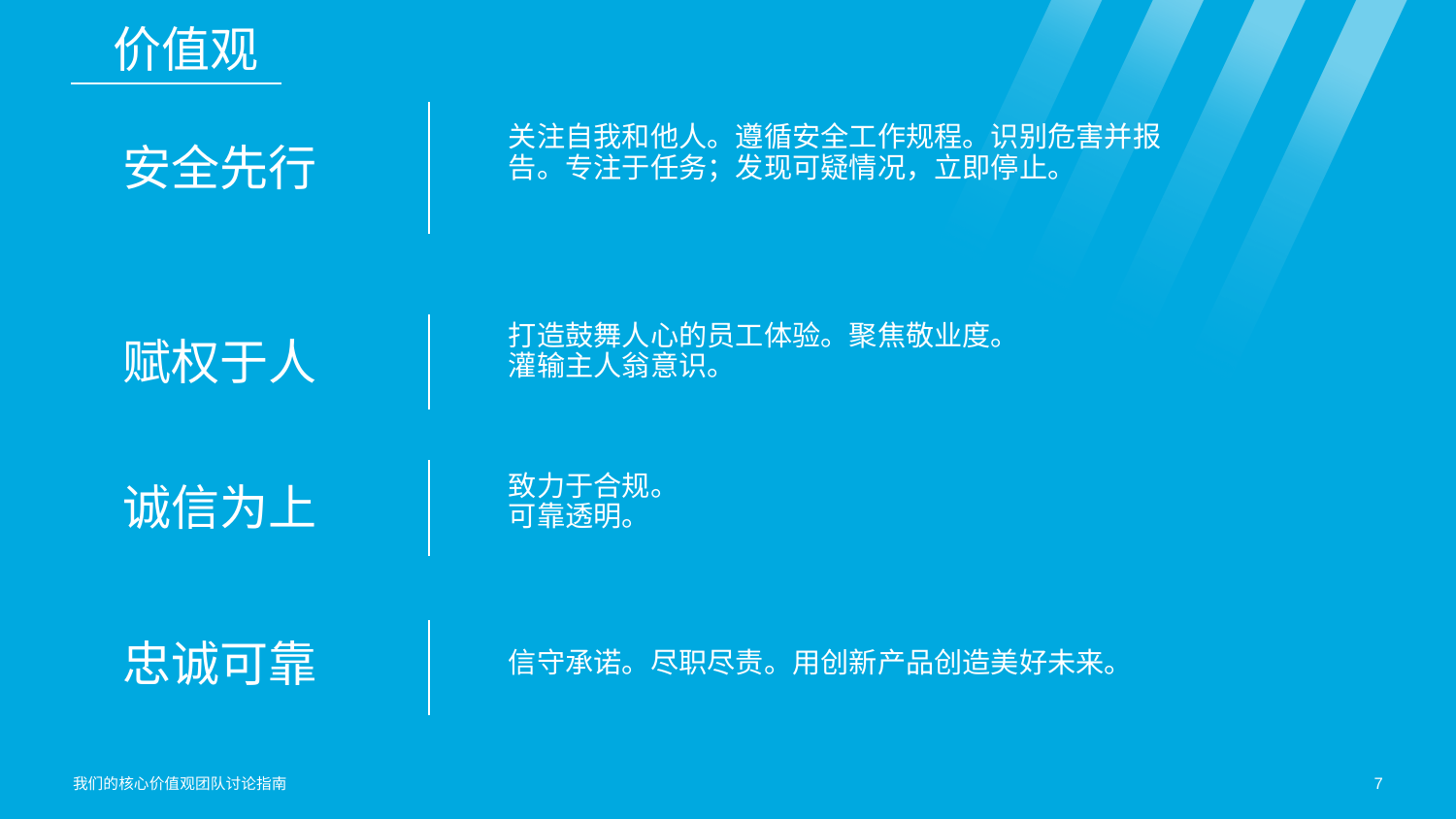

价值观
安全先行
关注自我和他人。遵循安全工作规程。识别危害并报告。专注于任务；发现可疑情况，立即停止。
赋权于人
打造鼓舞人心的员工体验。聚焦敬业度。灌输主人翁意识。
诚信为上
致力于合规。
可靠透明。
忠诚可靠
信守承诺。尽职尽责。用创新产品创造美好未来。
我们的核心价值观团队讨论指南
7